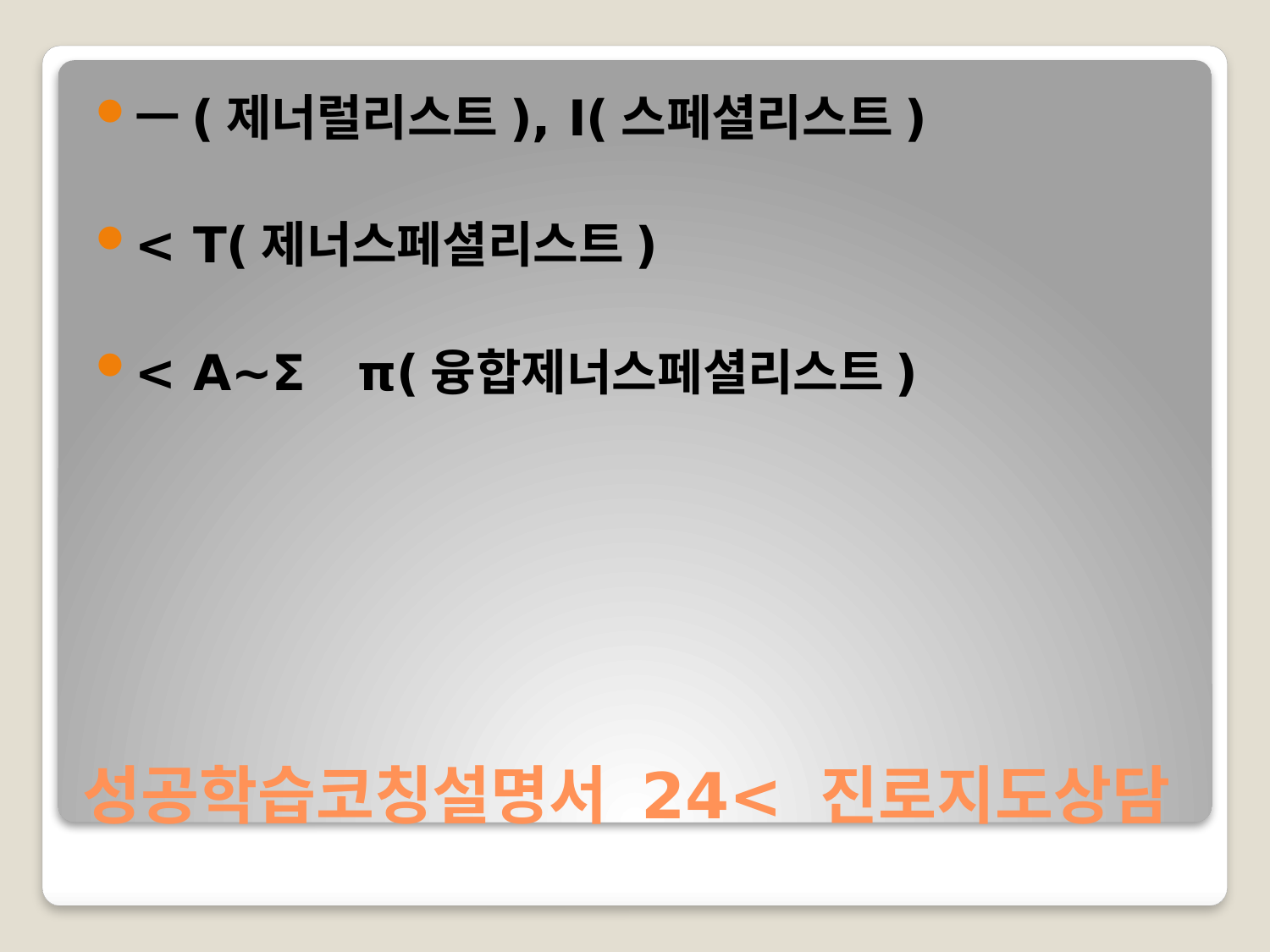

ㅡ(제너럴리스트), I(스페셜리스트)

< T(제너스페셜리스트)

< Α~Σ   π(융합제너스페셜리스트)

# 성공학습코칭설명서 24< 진로지도상담